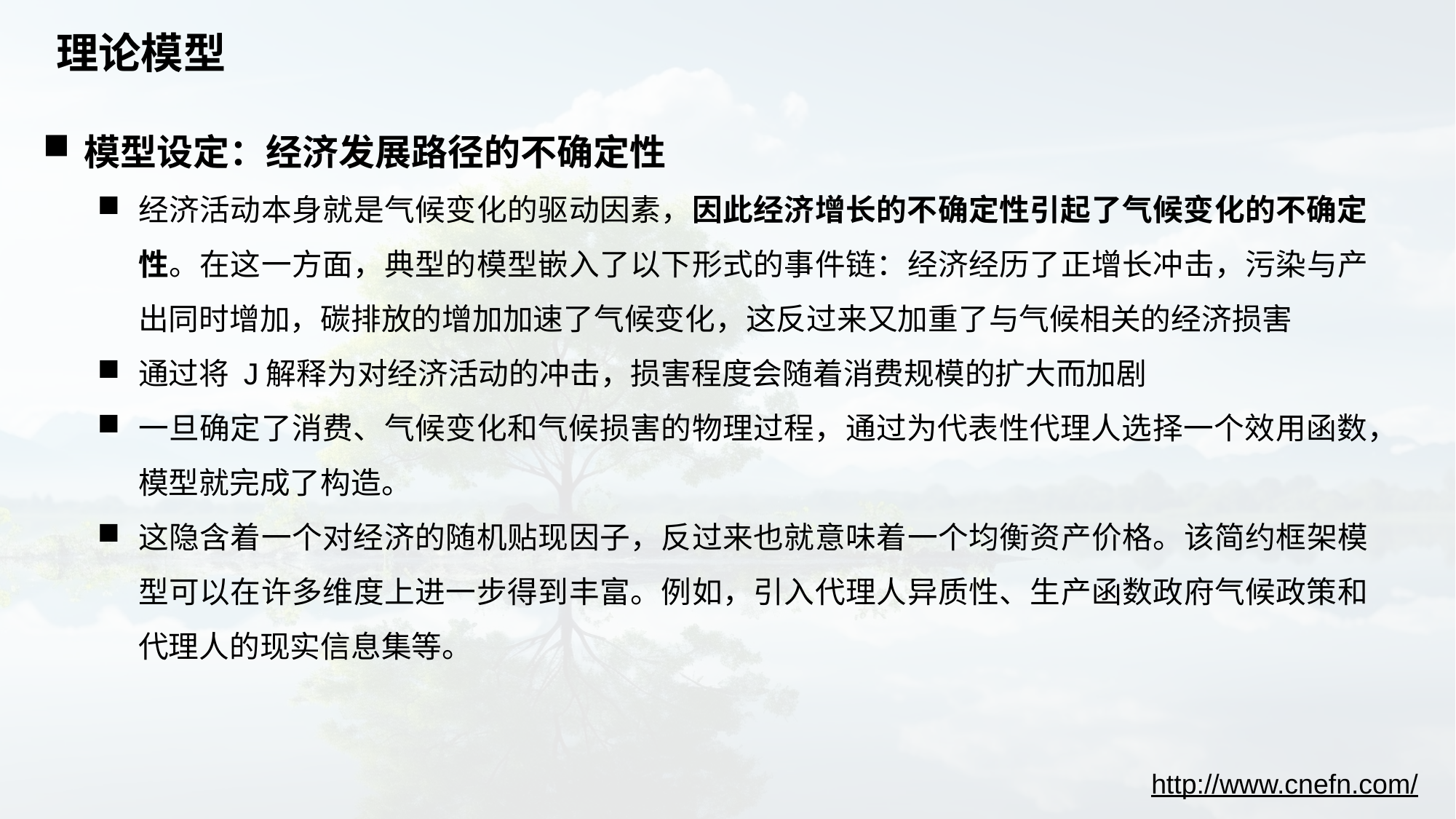

# 理论模型
模型设定：经济发展路径的不确定性
经济活动本身就是气候变化的驱动因素，因此经济增长的不确定性引起了气候变化的不确定性。在这一方面，典型的模型嵌入了以下形式的事件链：经济经历了正增长冲击，污染与产出同时增加，碳排放的增加加速了气候变化，这反过来又加重了与气候相关的经济损害
通过将 J解释为对经济活动的冲击，损害程度会随着消费规模的扩大而加剧
一旦确定了消费、气候变化和气候损害的物理过程，通过为代表性代理人选择一个效用函数，模型就完成了构造。
这隐含着一个对经济的随机贴现因子，反过来也就意味着一个均衡资产价格。该简约框架模型可以在许多维度上进一步得到丰富。例如，引入代理人异质性、生产函数政府气候政策和代理人的现实信息集等。